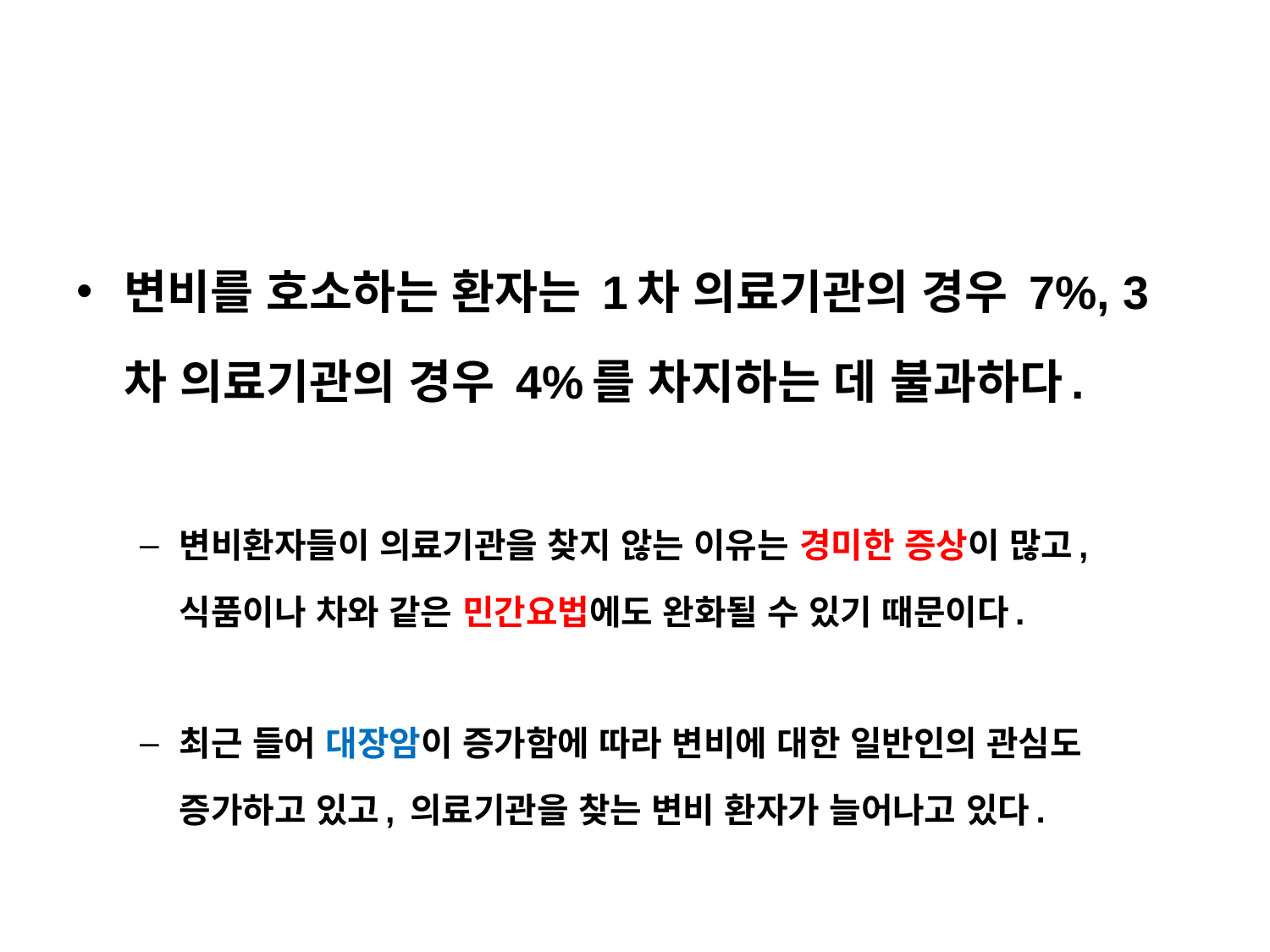

#
변비를 호소하는 환자는 1차 의료기관의 경우 7%, 3차 의료기관의 경우 4%를 차지하는 데 불과하다.

변비환자들이 의료기관을 찾지 않는 이유는 경미한 증상이 많고, 식품이나 차와 같은 민간요법에도 완화될 수 있기 때문이다.

최근 들어 대장암이 증가함에 따라 변비에 대한 일반인의 관심도 증가하고 있고, 의료기관을 찾는 변비 환자가 늘어나고 있다.